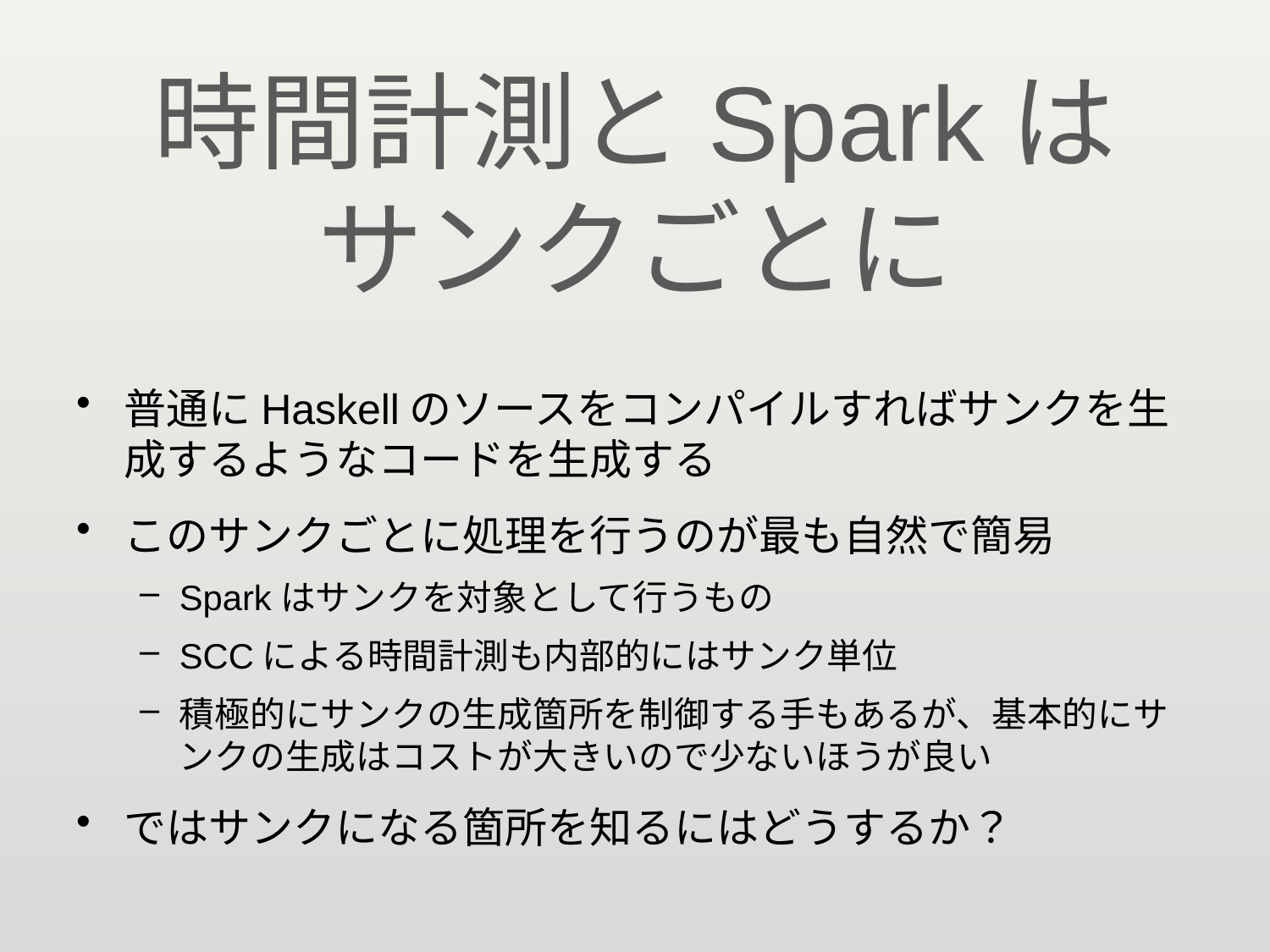

# 時間計測とSparkは サンクごとに
普通にHaskellのソースをコンパイルすればサンクを生成するようなコードを生成する
このサンクごとに処理を行うのが最も自然で簡易
Sparkはサンクを対象として行うもの
SCCによる時間計測も内部的にはサンク単位
積極的にサンクの生成箇所を制御する手もあるが、基本的にサンクの生成はコストが大きいので少ないほうが良い
ではサンクになる箇所を知るにはどうするか？